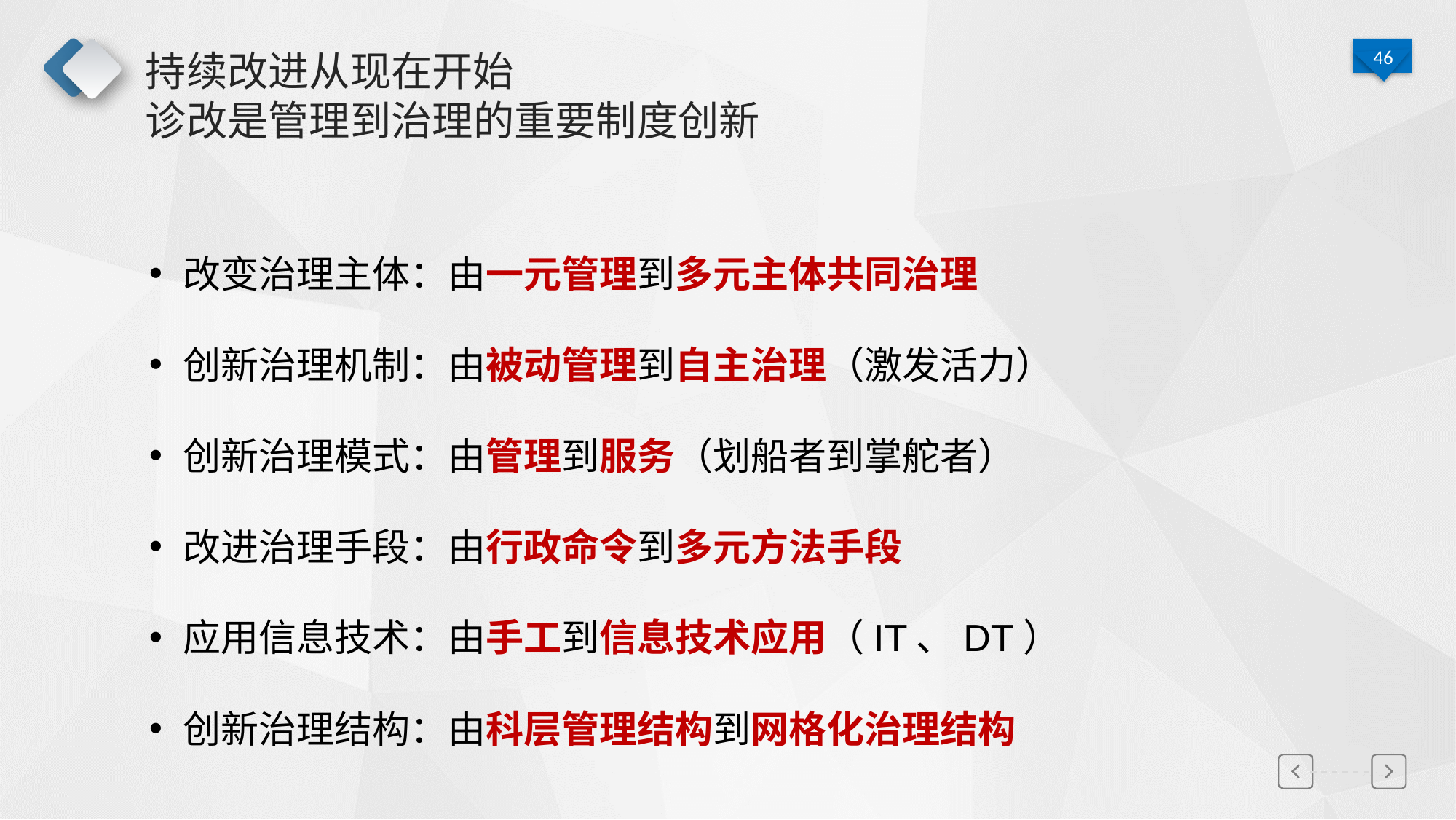

# 持续改进从现在开始 诊改是管理到治理的重要制度创新
改变治理主体：由一元管理到多元主体共同治理
创新治理机制：由被动管理到自主治理（激发活力）
创新治理模式：由管理到服务（划船者到掌舵者）
改进治理手段：由行政命令到多元方法手段
应用信息技术：由手工到信息技术应用（IT、DT）
创新治理结构：由科层管理结构到网格化治理结构